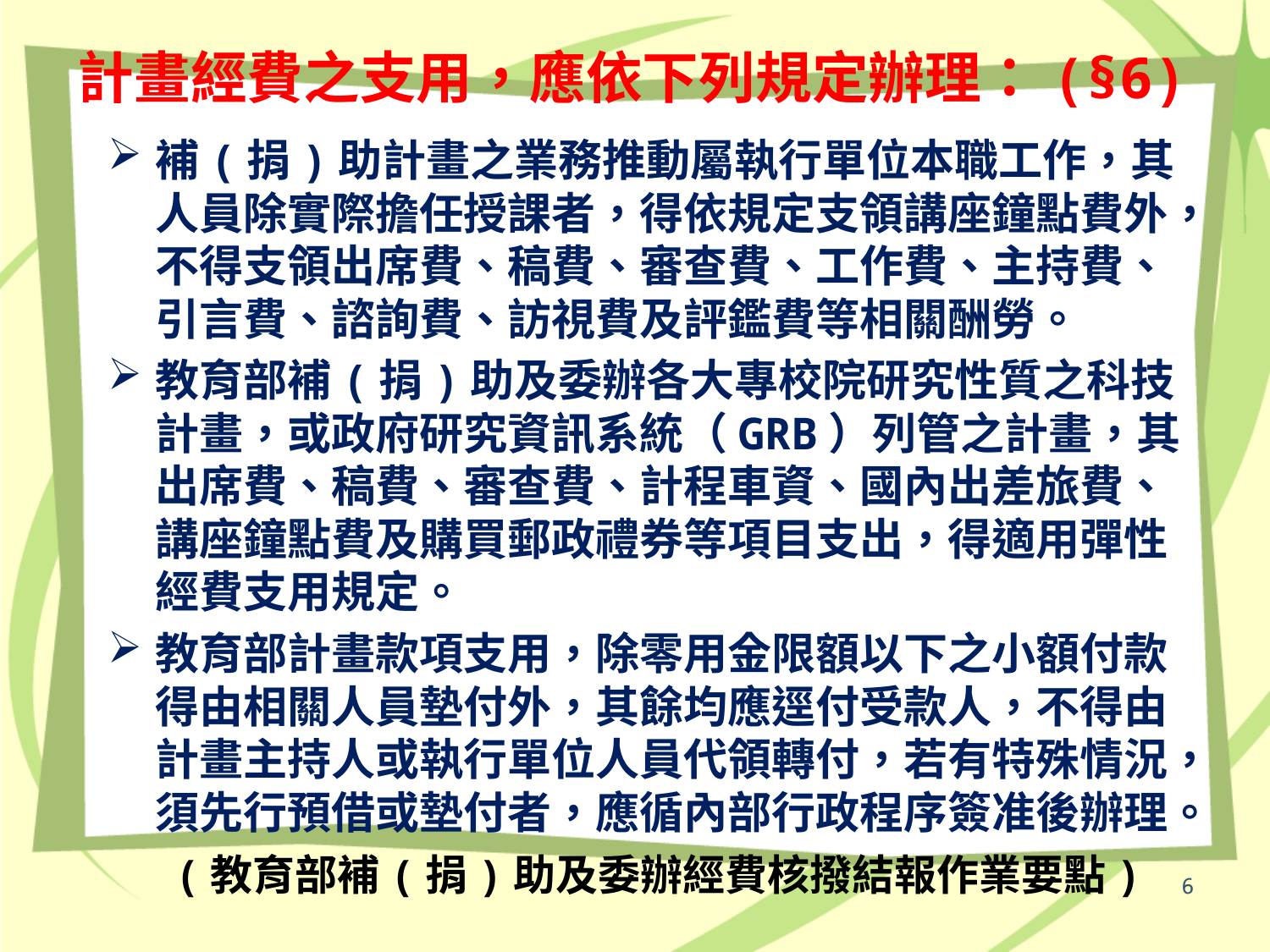

# 計畫經費之支用，應依下列規定辦理：(§6)
補(捐)助計畫之業務推動屬執行單位本職工作，其人員除實際擔任授課者，得依規定支領講座鐘點費外，不得支領出席費、稿費、審查費、工作費、主持費、引言費、諮詢費、訪視費及評鑑費等相關酬勞。
教育部補(捐)助及委辦各大專校院研究性質之科技計畫，或政府研究資訊系統（GRB）列管之計畫，其出席費、稿費、審查費、計程車資、國內出差旅費、講座鐘點費及購買郵政禮券等項目支出，得適用彈性經費支用規定。
教育部計畫款項支用，除零用金限額以下之小額付款得由相關人員墊付外，其餘均應逕付受款人，不得由計畫主持人或執行單位人員代領轉付，若有特殊情況，須先行預借或墊付者，應循內部行政程序簽准後辦理。
 (教育部補(捐)助及委辦經費核撥結報作業要點)

(教育部補(捐)助及委辦經費核撥結報作業要點)
6